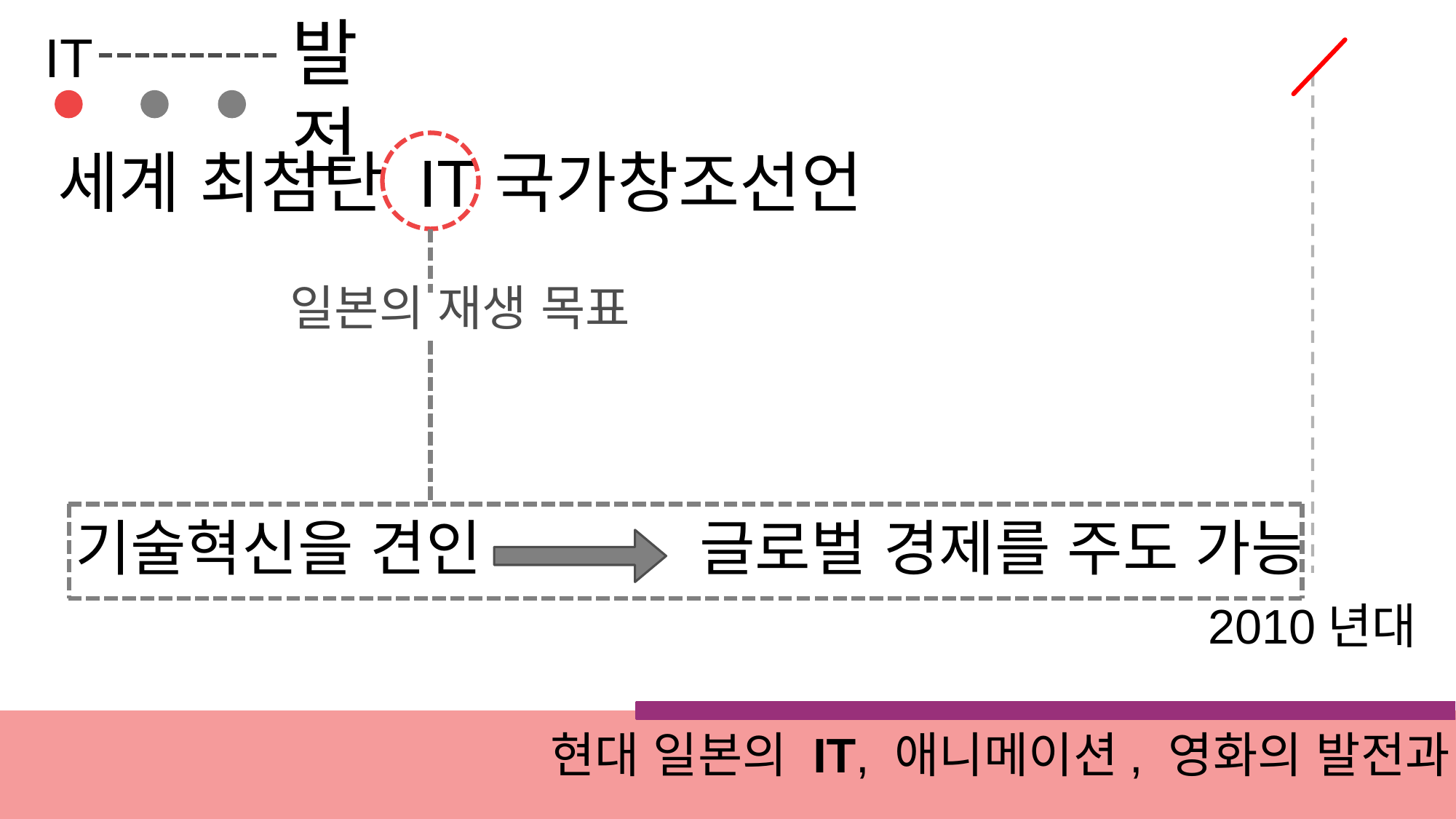

발전
IT

세계 최첨단 IT국가창조선언
일본의 재생 목표

기술혁신을 견인
 글로벌 경제를 주도 가능
2010년대

현대 일본의 IT, 애니메이션, 영화의 발전과 현황